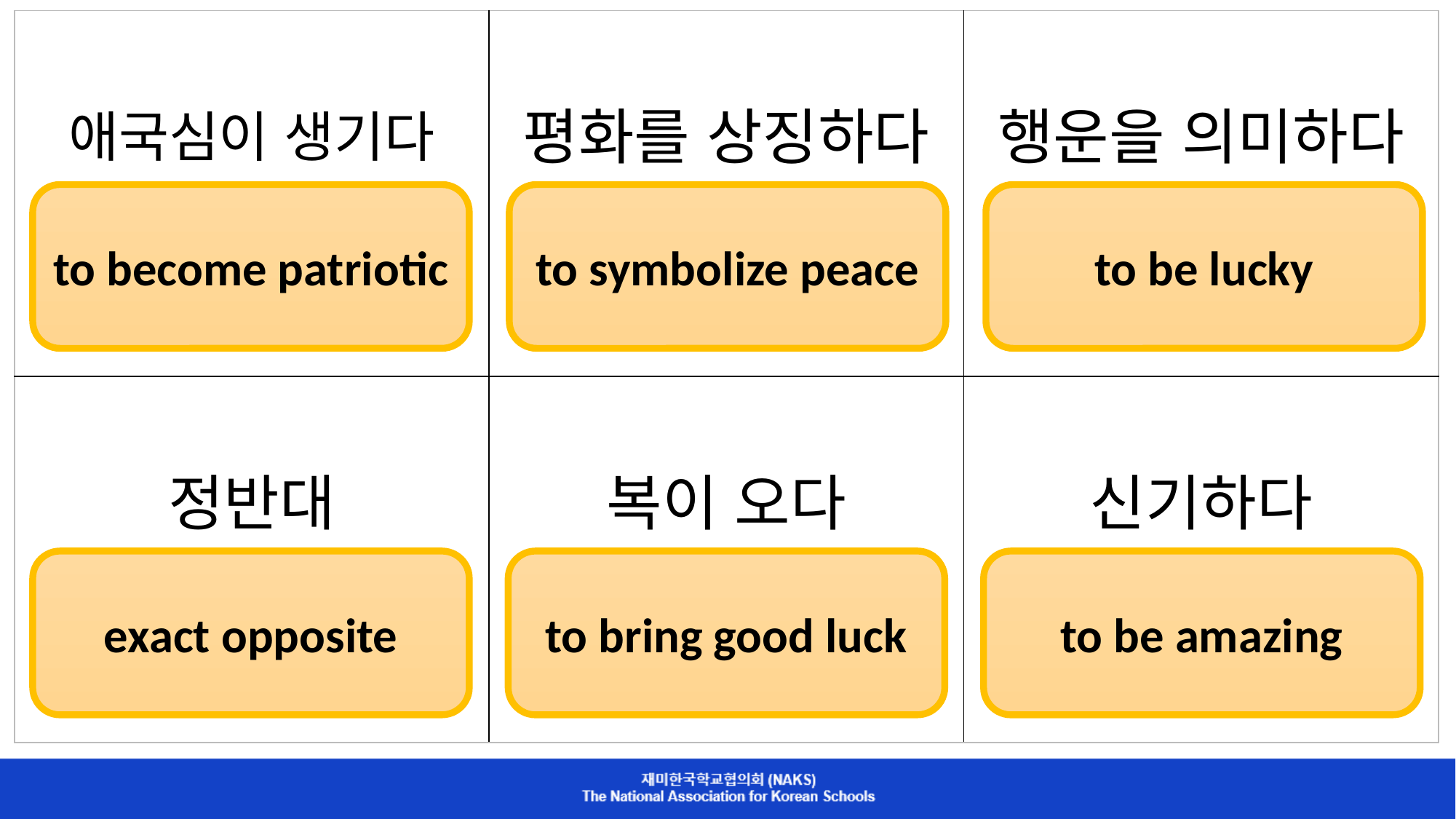

| 애국심이 생기다 | 평화를 상징하다 | 행운을 의미하다 |
| --- | --- | --- |
| 정반대 | 복이 오다 | 신기하다 |
to become patriotic
to symbolize peace
to be lucky
exact opposite
to bring good luck
to be amazing